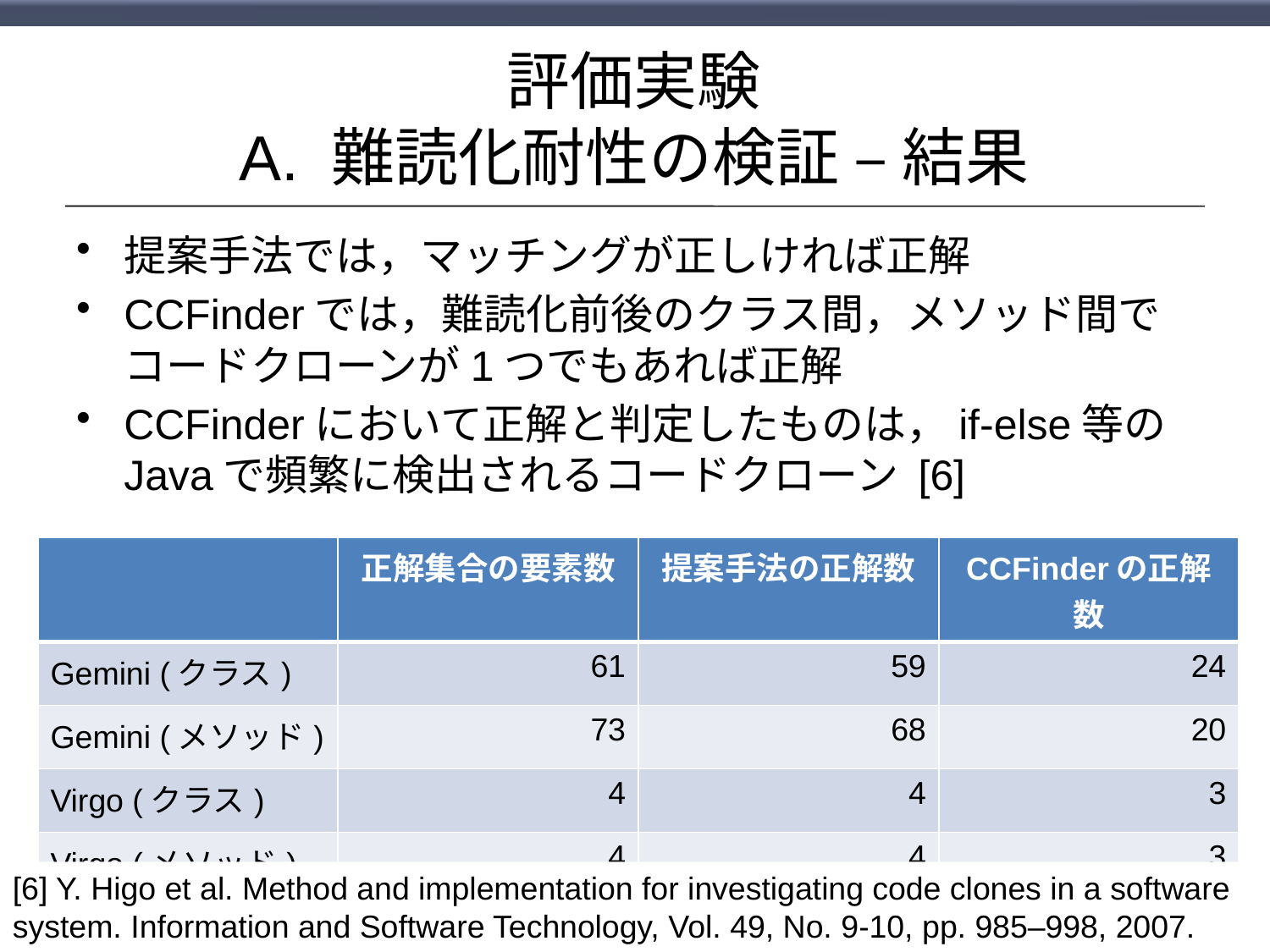

# 評価実験 A. 難読化耐性の検証 – 結果
提案手法では，マッチングが正しければ正解
CCFinderでは，難読化前後のクラス間，メソッド間でコードクローンが1つでもあれば正解
CCFinderにおいて正解と判定したものは，if-else等のJavaで頻繁に検出されるコードクローン [6]
|  | 正解集合の要素数 | 提案手法の正解数 | CCFinderの正解数 |
| --- | --- | --- | --- |
| Gemini (クラス) | 61 | 59 | 24 |
| Gemini (メソッド) | 73 | 68 | 20 |
| Virgo (クラス) | 4 | 4 | 3 |
| Virgo (メソッド) | 4 | 4 | 3 |
[6] Y. Higo et al. Method and implementation for investigating code clones in a software system. Information and Software Technology, Vol. 49, No. 9-10, pp. 985–998, 2007.

22